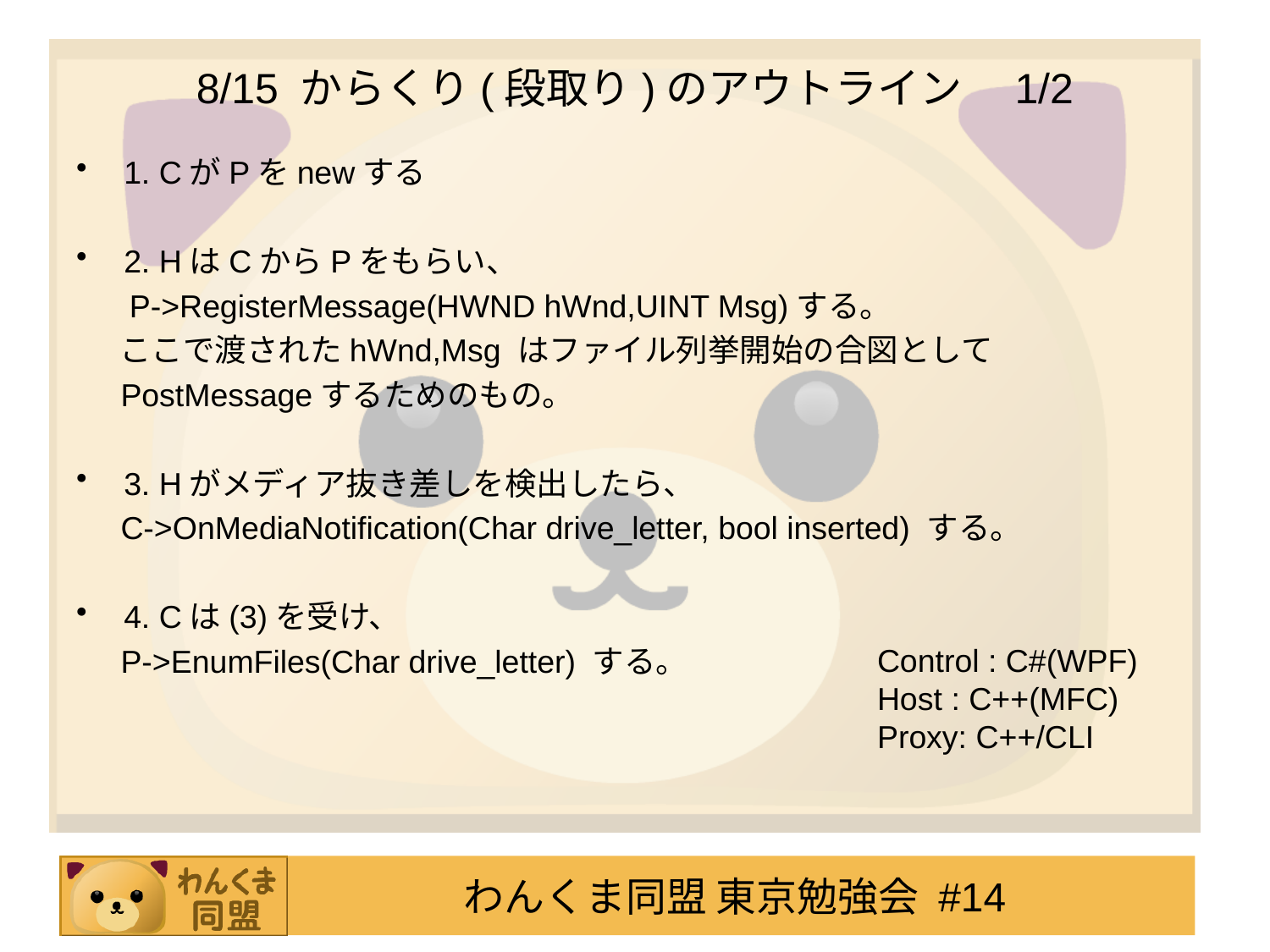

# 8/15 からくり(段取り)のアウトライン　1/2
1. CがPをnewする

2. HはCからPをもらい、
      P->RegisterMessage(HWND hWnd,UINT Msg)する。
     ここで渡されたhWnd,Msg はファイル列挙開始の合図として
     PostMessageするためのもの。

3. Hがメディア抜き差しを検出したら、
     C->OnMediaNotification(Char drive_letter, bool inserted) する。

4. Cは(3)を受け、
     P->EnumFiles(Char drive_letter) する。

Control : C#(WPF)
Host : C++(MFC)
Proxy: C++/CLI